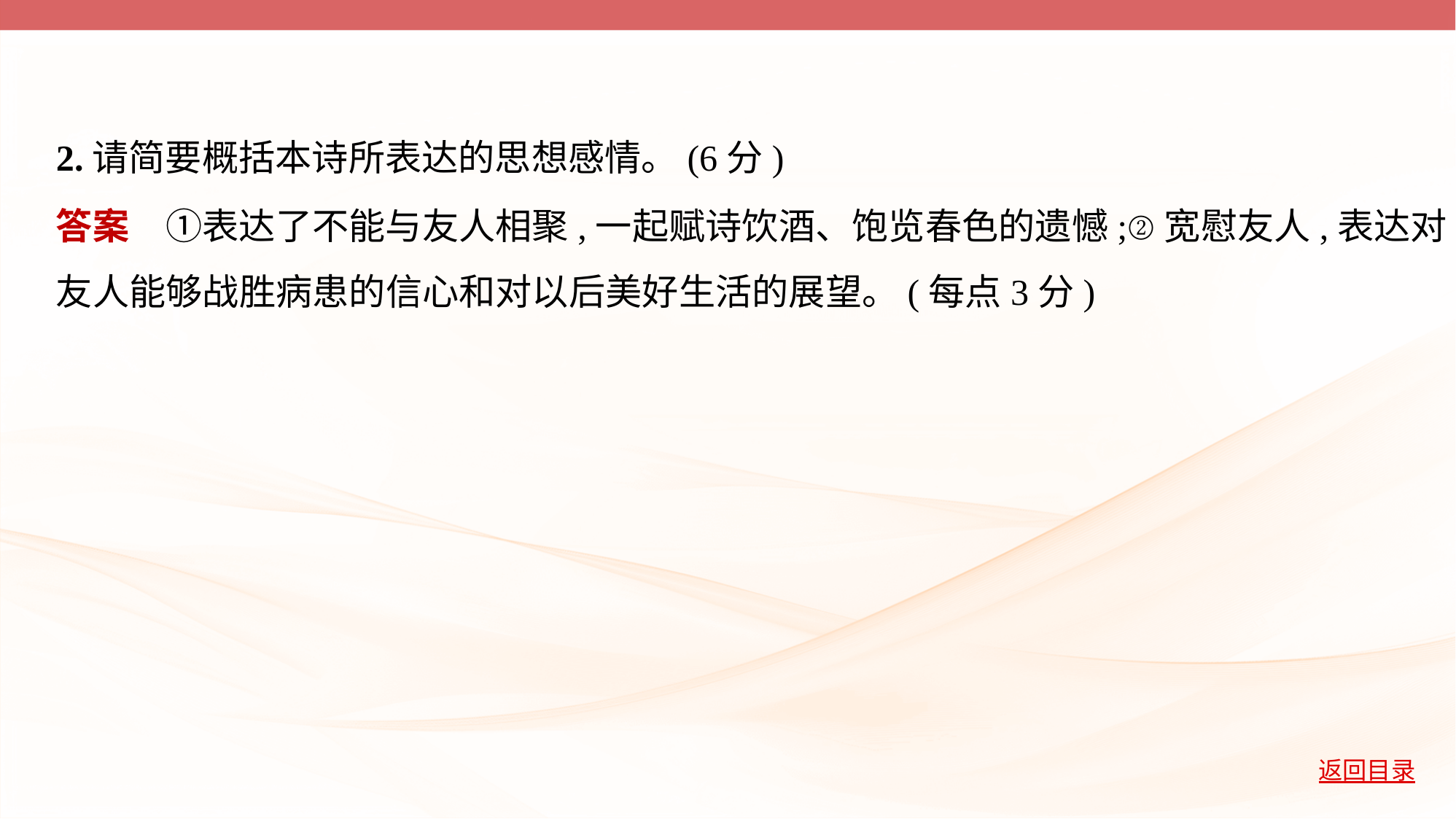

2.请简要概括本诗所表达的思想感情。(6分)
答案　①表达了不能与友人相聚,一起赋诗饮酒、饱览春色的遗憾;②宽慰友人,表达对
友人能够战胜病患的信心和对以后美好生活的展望。(每点3分)